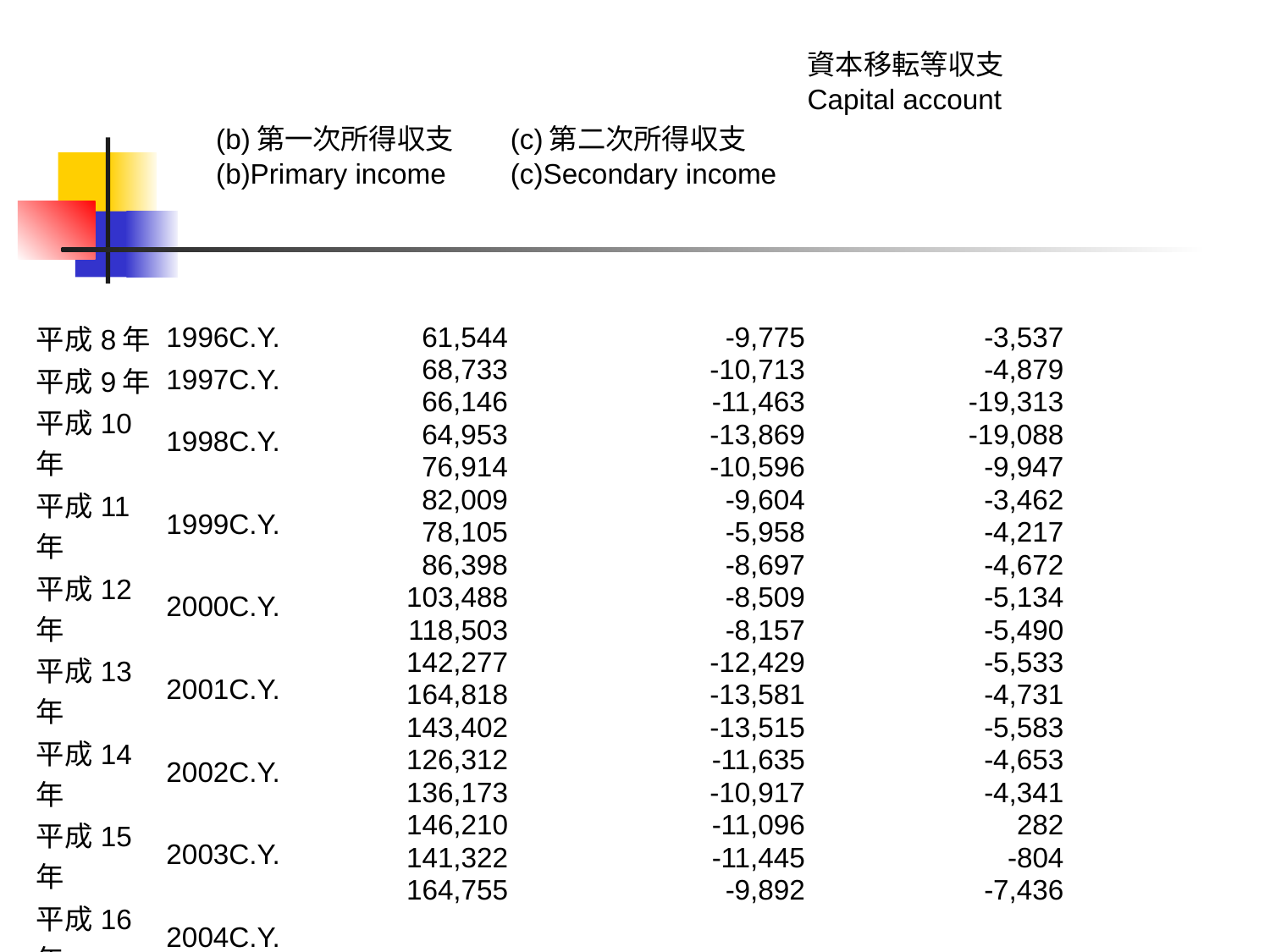

|  |  | 資本移転等収支 |
| --- | --- | --- |
|  |  | Capital account |
| (b)第一次所得収支 | (c)第二次所得収支 |  |
| (b)Primary income | (c)Secondary income |  |
|  |  |  |
|  |  |  |
|  |  |  |
|  |  |  |
| 61,544 | -9,775 | -3,537 |
| 68,733 | -10,713 | -4,879 |
| 66,146 | -11,463 | -19,313 |
| 64,953 | -13,869 | -19,088 |
| 76,914 | -10,596 | -9,947 |
| 82,009 | -9,604 | -3,462 |
| 78,105 | -5,958 | -4,217 |
| 86,398 | -8,697 | -4,672 |
| 103,488 | -8,509 | -5,134 |
| 118,503 | -8,157 | -5,490 |
| 142,277 | -12,429 | -5,533 |
| 164,818 | -13,581 | -4,731 |
| 143,402 | -13,515 | -5,583 |
| 126,312 | -11,635 | -4,653 |
| 136,173 | -10,917 | -4,341 |
| 146,210 | -11,096 | 282 |
| 141,322 | -11,445 | -804 |
| 164,755 | -9,892 | -7,436 |
| 平成8年 | 1996C.Y. |
| --- | --- |
| 平成9年 | 1997C.Y. |
| 平成10年 | 1998C.Y. |
| 平成11年 | 1999C.Y. |
| 平成12年 | 2000C.Y. |
| 平成13年 | 2001C.Y. |
| 平成14年 | 2002C.Y. |
| 平成15年 | 2003C.Y. |
| 平成16年 | 2004C.Y. |
| 平成17年 | 2005C.Y. |
| 平成18年 | 2006C.Y. |
| 平成19年 | 2007C.Y. |
| 平成20年 | 2008C.Y. |
| 平成21年 | 2009C.Y. |
| 平成22年 | 2010C.Y. |
| 平成23年 | 2011C.Y. |
| 平成24年 | 2012C.Y. |
| 平成25年 | 2013C.Y. |